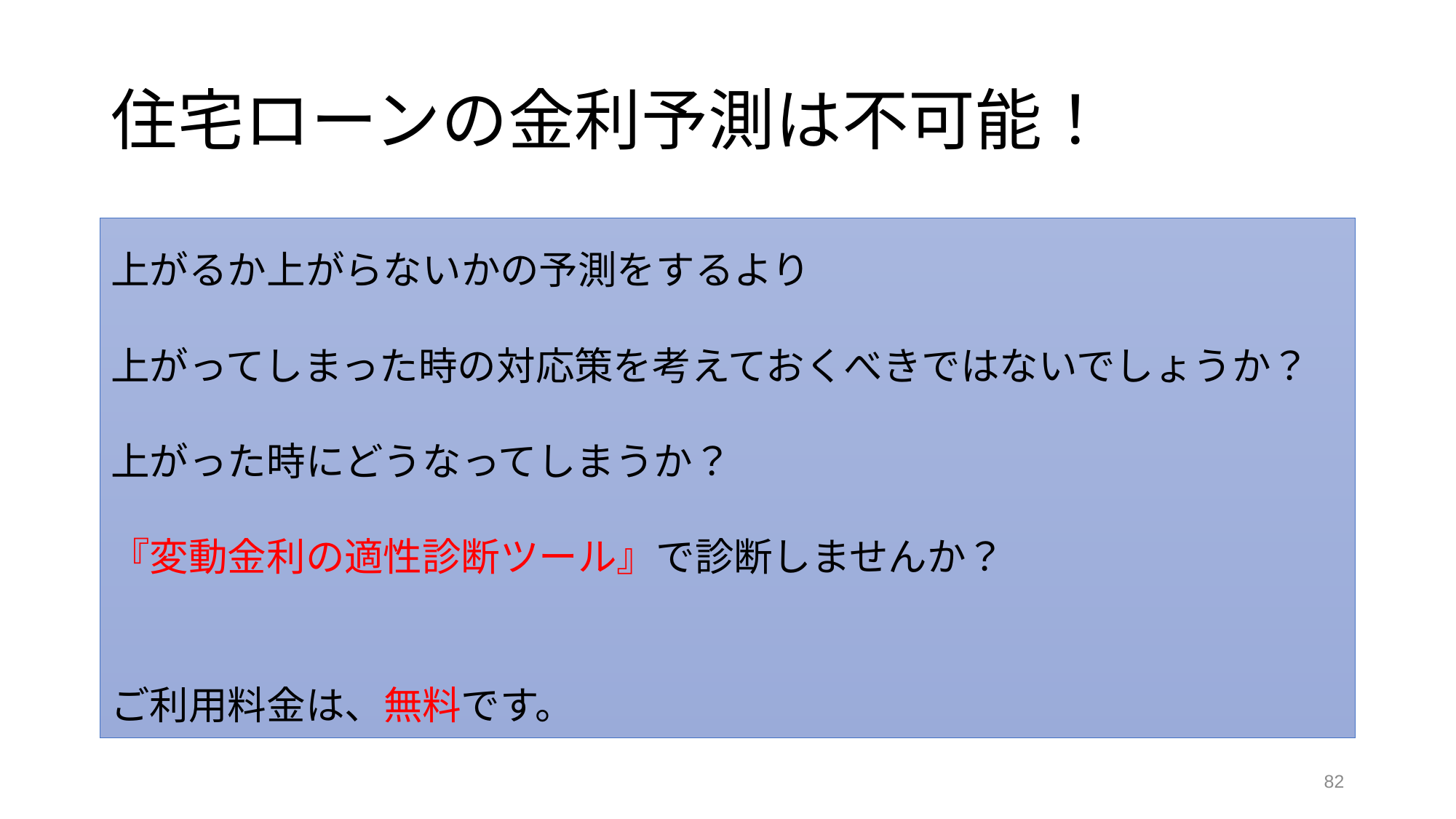

# 住宅ローンの金利予測は不可能！

上がるか上がらないかの予測をするより

上がってしまった時の対応策を考えておくべきではないでしょうか？

上がった時にどうなってしまうか？

『変動金利の適性診断ツール』で診断しませんか？

ご利用料金は、無料です。

82